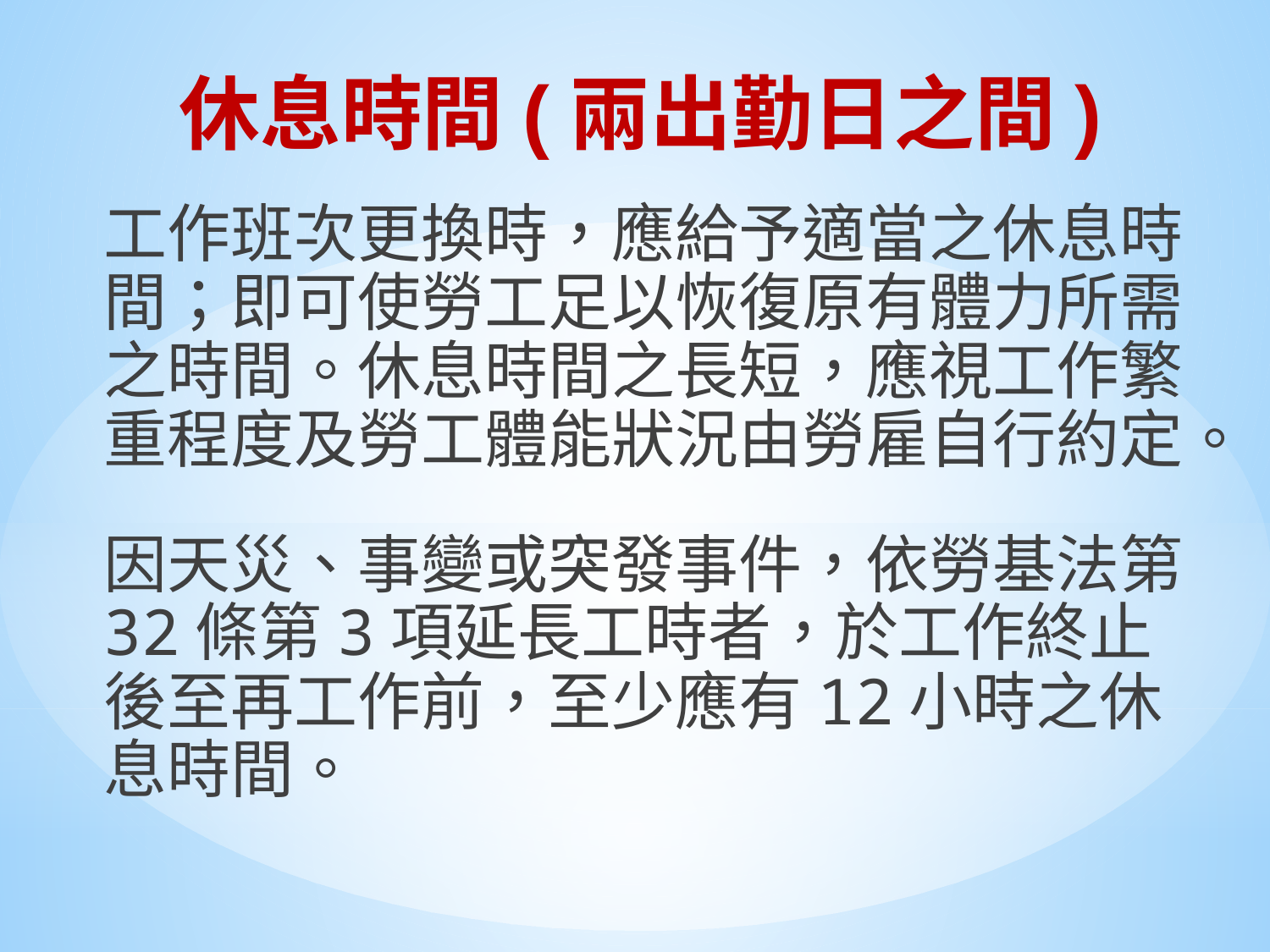

# 休息時間(兩出勤日之間)
工作班次更換時，應給予適當之休息時間；即可使勞工足以恢復原有體力所需之時間。休息時間之長短，應視工作繁重程度及勞工體能狀況由勞雇自行約定。
因天災、事變或突發事件，依勞基法第32條第3項延長工時者，於工作終止後至再工作前，至少應有12小時之休息時間。